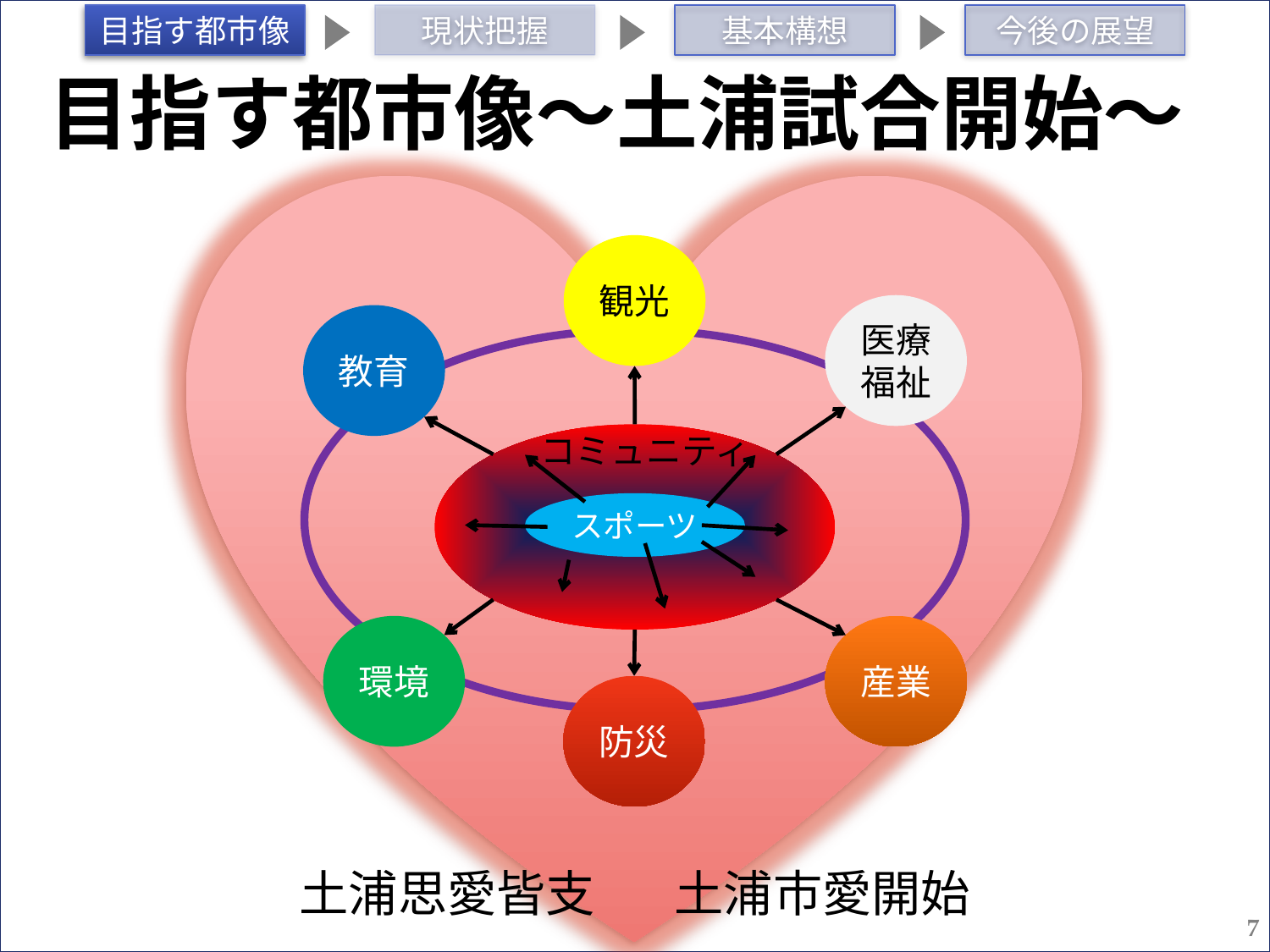

# 目指す都市像～土浦試合開始～

観光
医療
福祉
教育

コミュニティ

スポーツ
環境
産業
防災
土浦思愛皆支
土浦市愛開始
7